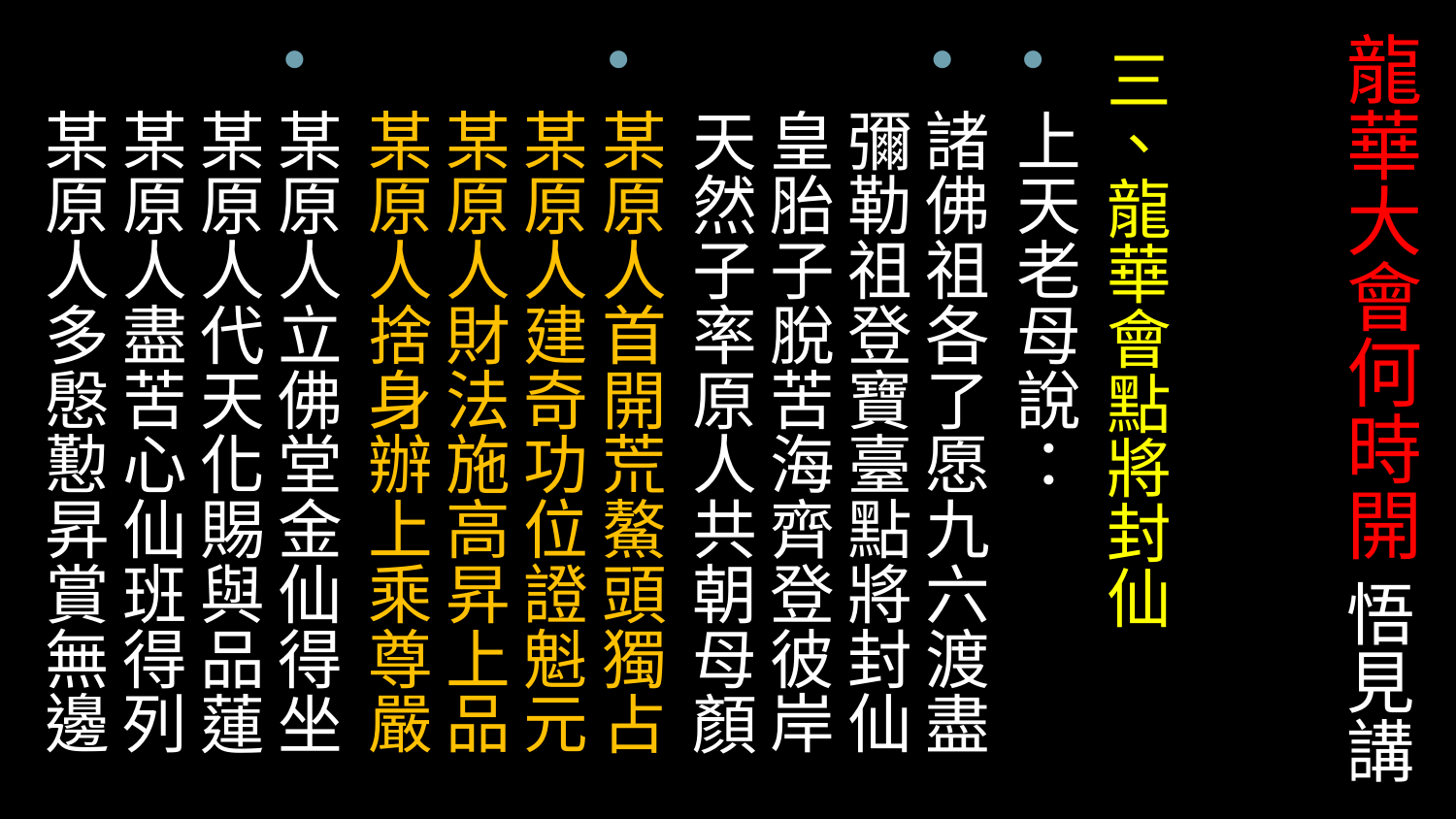

# 龍華大會何時開 悟見講
三、龍華會點將封仙
上天老母說：
諸佛祖各了愿九六渡盡彌勒祖登寶臺點將封仙皇胎子脫苦海齊登彼岸天然子率原人共朝母顏
某原人首開荒鰲頭獨占
某原人建奇功位證魁元某原人財法施高昇上品
某原人捨身辦上乘尊嚴
某原人立佛堂金仙得坐
某原人代天化賜與品蓮某原人盡苦心仙班得列
某原人多慇懃昇賞無邊